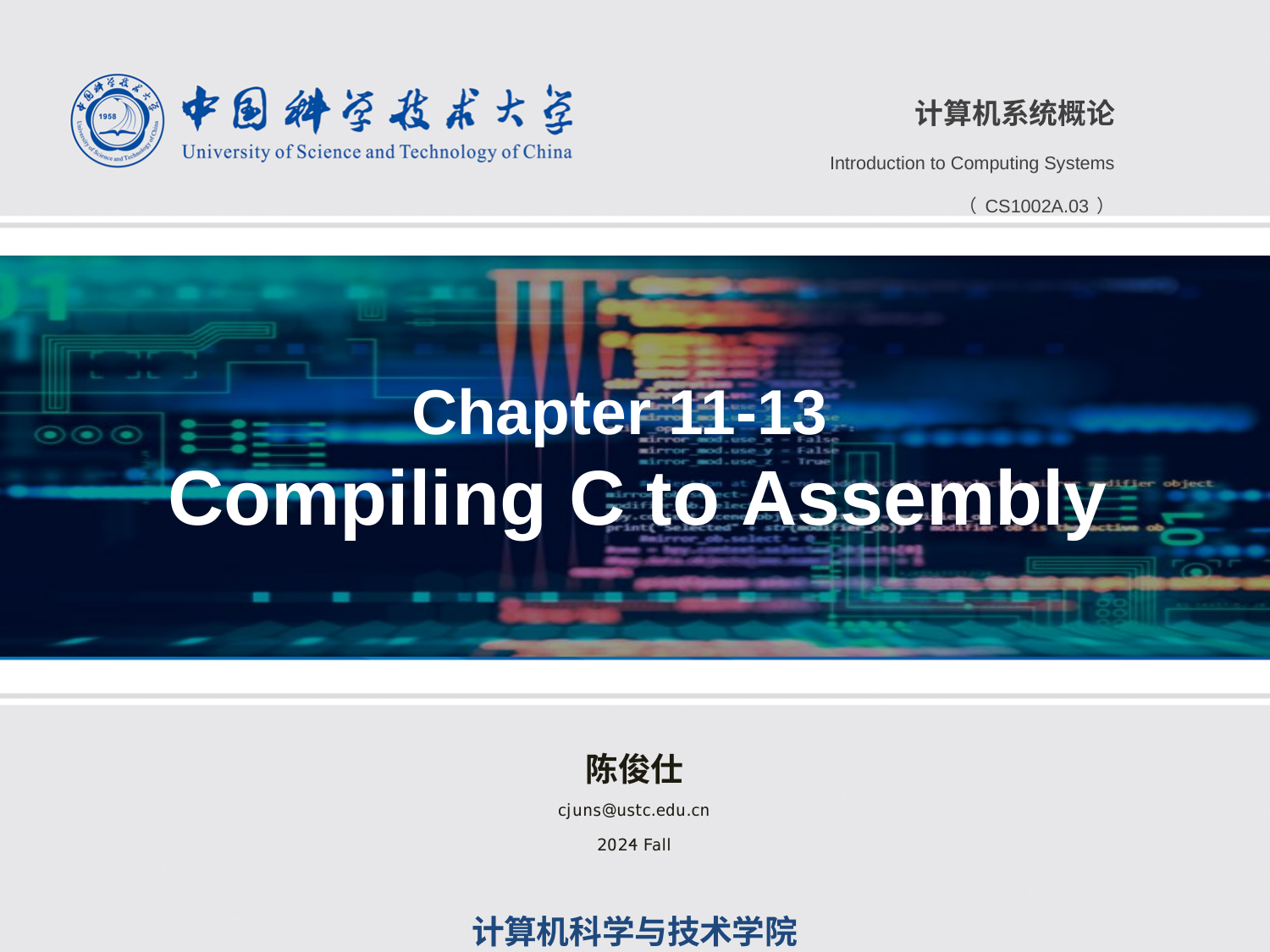

计算机系统概论
Introduction to Computing Systems
（CS1002A.03）
Chapter 11-13
Compiling C to Assembly
陈俊仕
cjuns@ustc.edu.cn
2024 Fall

计算机科学与技术学院
School of Computer Science and Technology